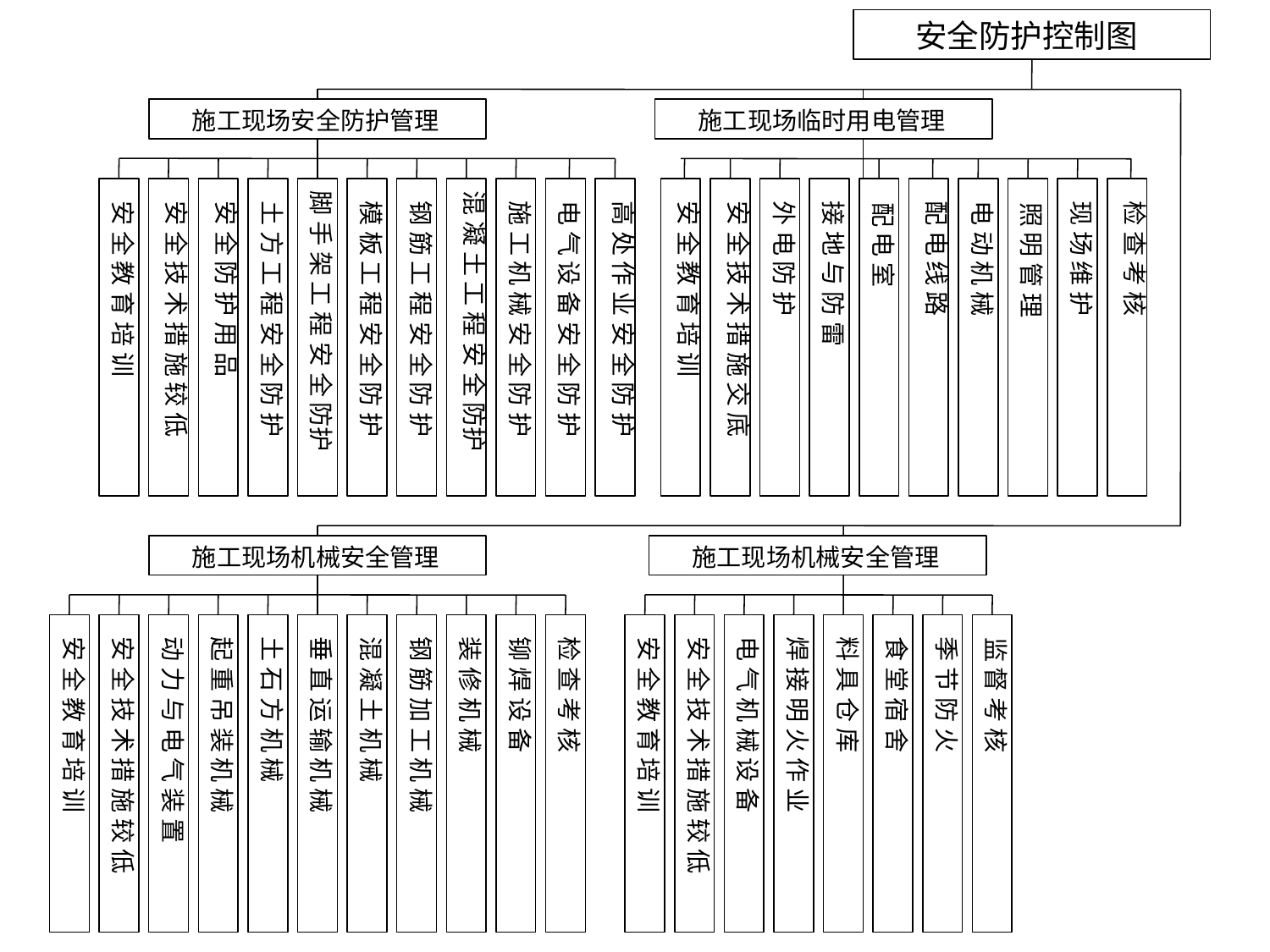

安全防护控制图
项目经理
施工现场安全防护管理
项目经理
施工现场临时用电管理

脚 手 架 工 程 安 全 防护

混 凝 土 工 程 安 全 防护

 配 电 室

 照 明 管 理

安 全 防 护 用 品
高 处 作 业 安 全 防 护
外 电 防 护
安 全 教 育 培 训
安 全 技 术 措 施 较 低
土 方 工 程 安 全 防 护
模 板 工 程 安 全 防 护
钢 筋 工 程 安 全 防 护
施 工 机 械 安 全 防 护
电 气 设 备 安 全 防 护
安 全 教 育 培 训
安 全 技 术 措 施 交 底
接 地 与 防 雷
配 电 线 路
电 动 机 械
现 场 维 护
检 查 考 核
项目经理
施工现场机械安全管理
项目经理
施工现场机械安全管理

钢 筋 加 工 机 械
安 全 技 术 措 施 较 低
电 气 机 械 设 备
焊 接 明 火 作 业
料 具 仓 库
食 堂 宿 舍
季 节 防 火
监 督 考 核
安 全 教 育 培 训
安 全 技 术 措 施 较 低
动 力 与 电 气 装 置
起 重 吊 装 机 械
土 石 方 机 械
垂 直 运 输 机 械
混 凝 土 机 械
装 修 机 械
铆 焊 设 备
检 查 考 核
安 全 教 育 培 训